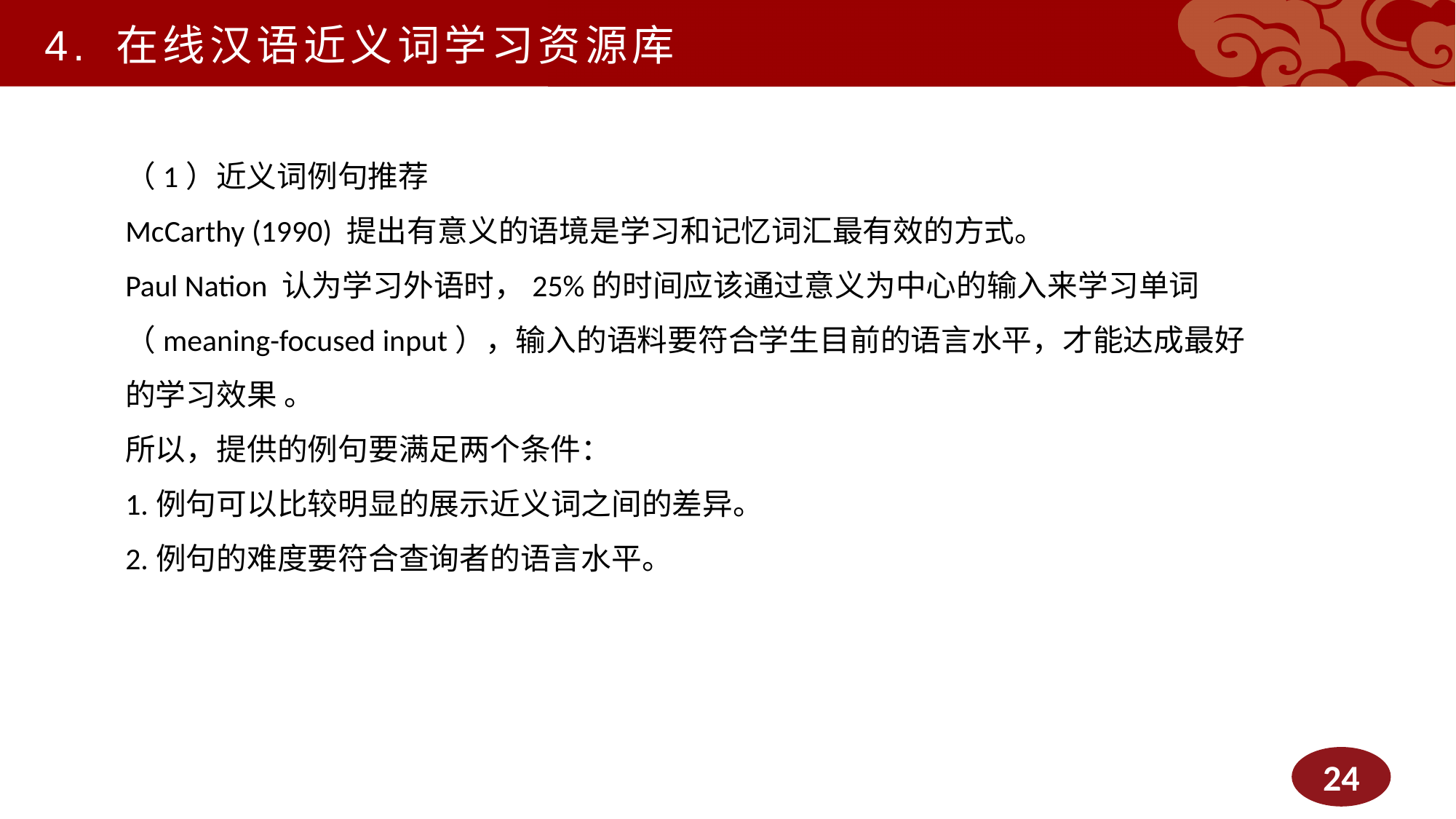

4. 在线汉语近义词学习资源库
（1）近义词例句推荐
McCarthy (1990) 提出有意义的语境是学习和记忆词汇最有效的方式。
Paul Nation 认为学习外语时，25%的时间应该通过意义为中心的输入来学习单词（meaning-focused input），输入的语料要符合学生目前的语言水平，才能达成最好的学习效果 。
所以，提供的例句要满足两个条件：
1.例句可以比较明显的展示近义词之间的差异。
2.例句的难度要符合查询者的语言水平。